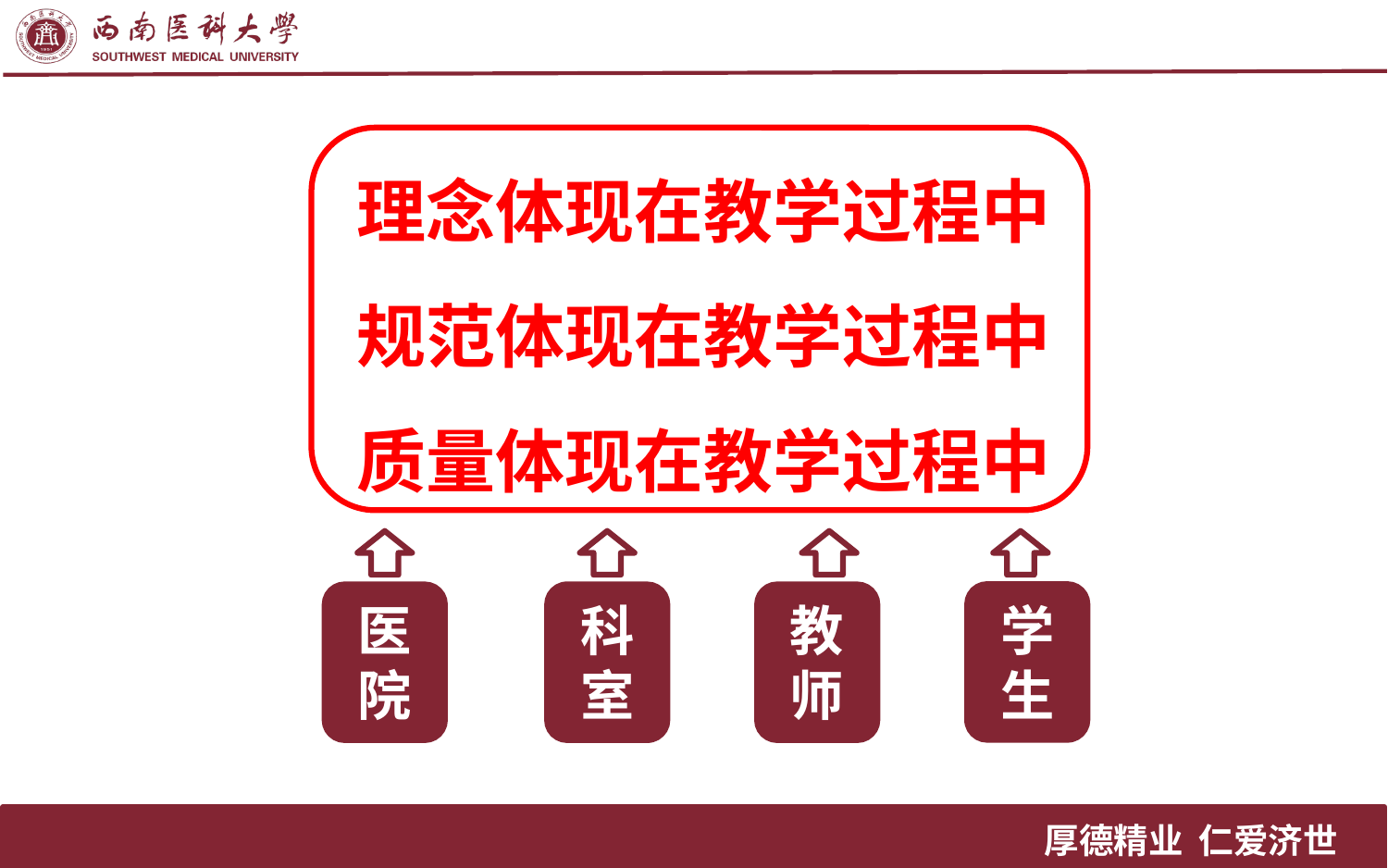

理念体现在教学过程中
规范体现在教学过程中
质量体现在教学过程中

学生
医院
科室
教师